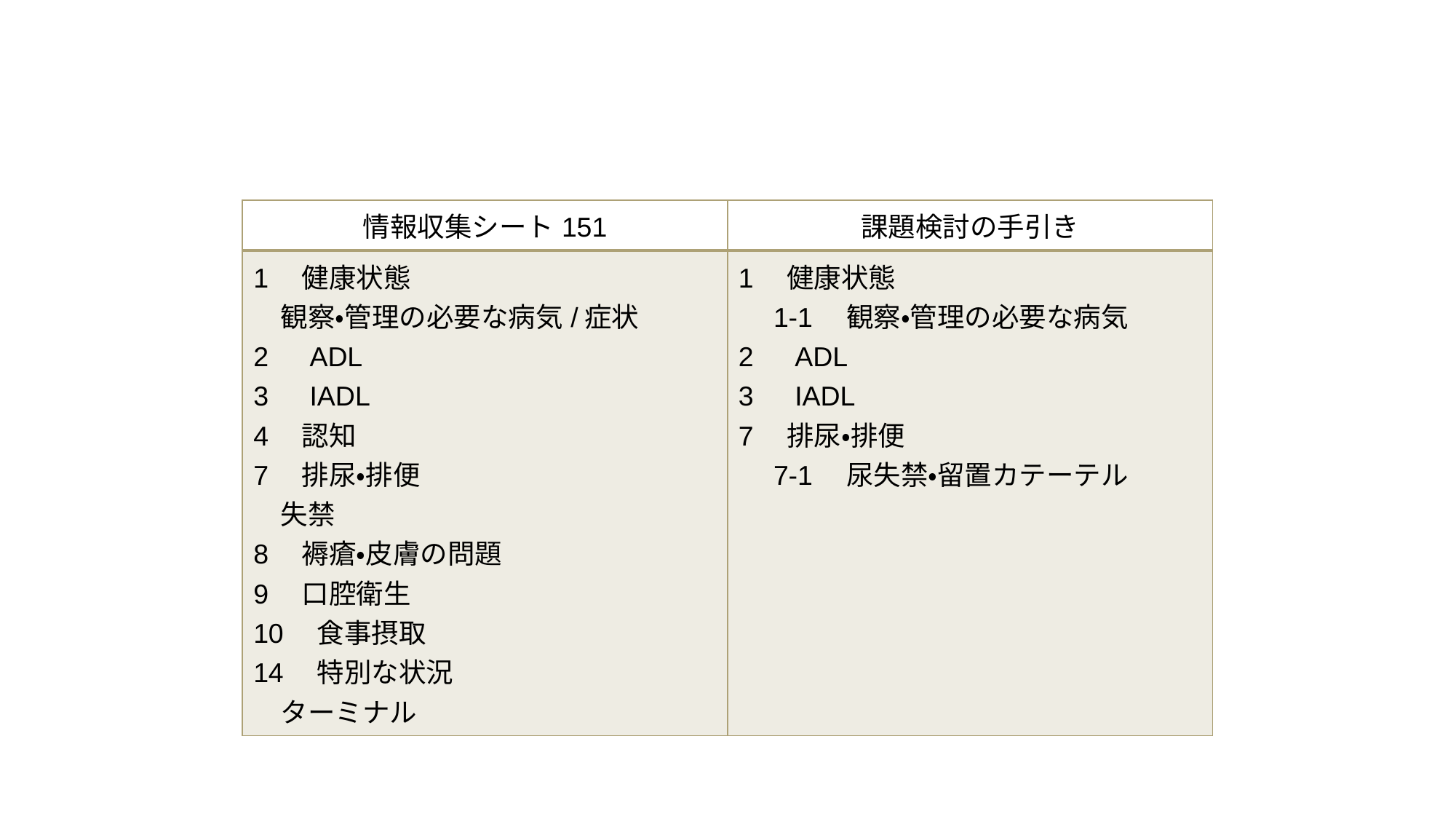

| 情報収集シート151 | 課題検討の手引き |
| --- | --- |
| 1　健康状態 　観察・管理の必要な病気/症状 2　ADL 3　IADL 4　認知 7　排尿・排便 　失禁 8　褥瘡・皮膚の問題 9　口腔衛生 10　食事摂取 14　特別な状況 　ターミナル | 1　健康状態 　1-1　観察・管理の必要な病気 2　ADL 3　IADL 7　排尿・排便 　7-1　尿失禁・留置カテーテル |